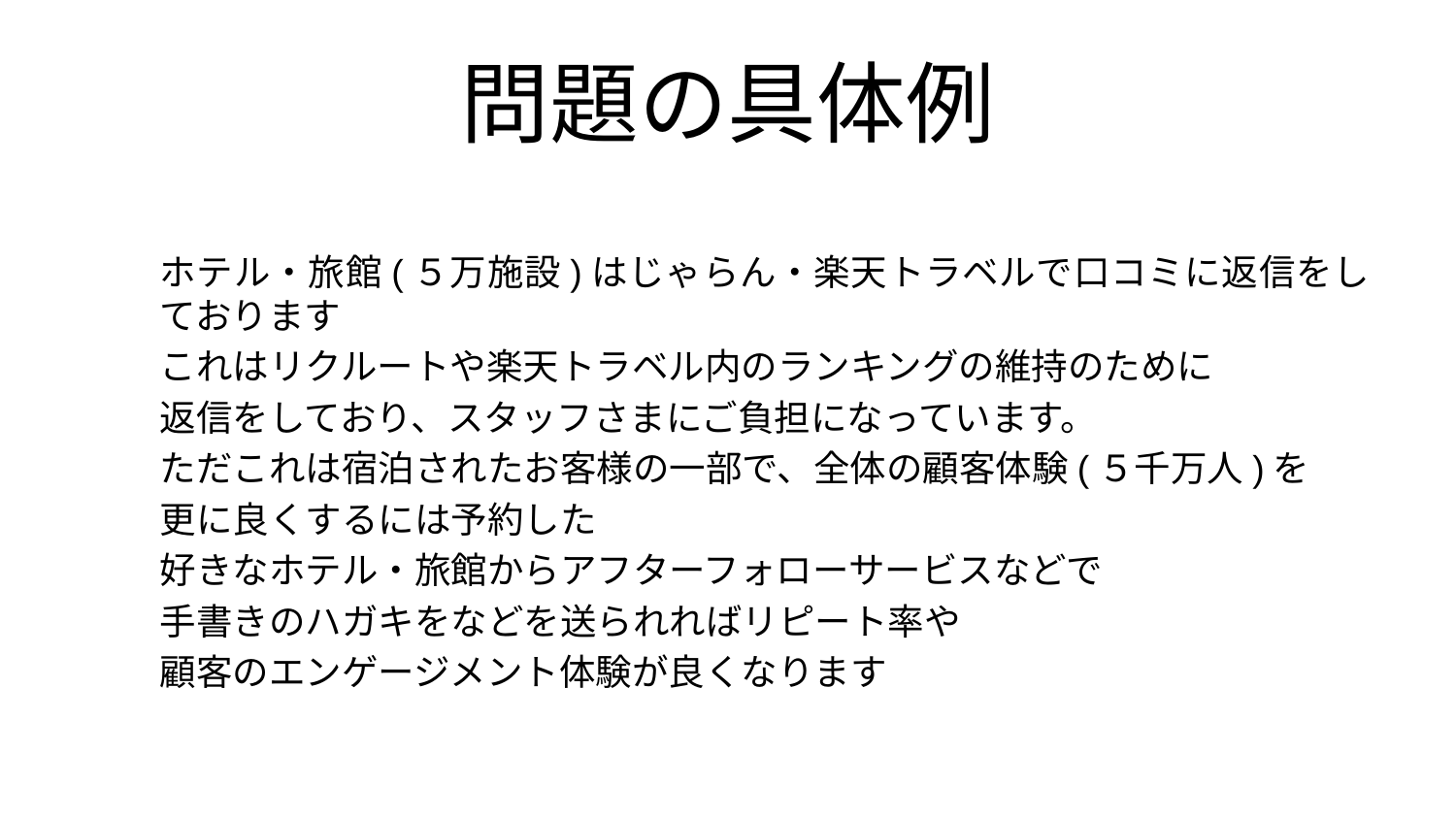

# 問題の具体例

ホテル・旅館(５万施設)はじゃらん・楽天トラベルで口コミに返信をしております
これはリクルートや楽天トラベル内のランキングの維持のために
返信をしており、スタッフさまにご負担になっています。
ただこれは宿泊されたお客様の一部で、全体の顧客体験(５千万人)を
更に良くするには予約した
好きなホテル・旅館からアフターフォローサービスなどで
手書きのハガキをなどを送られればリピート率や
顧客のエンゲージメント体験が良くなります